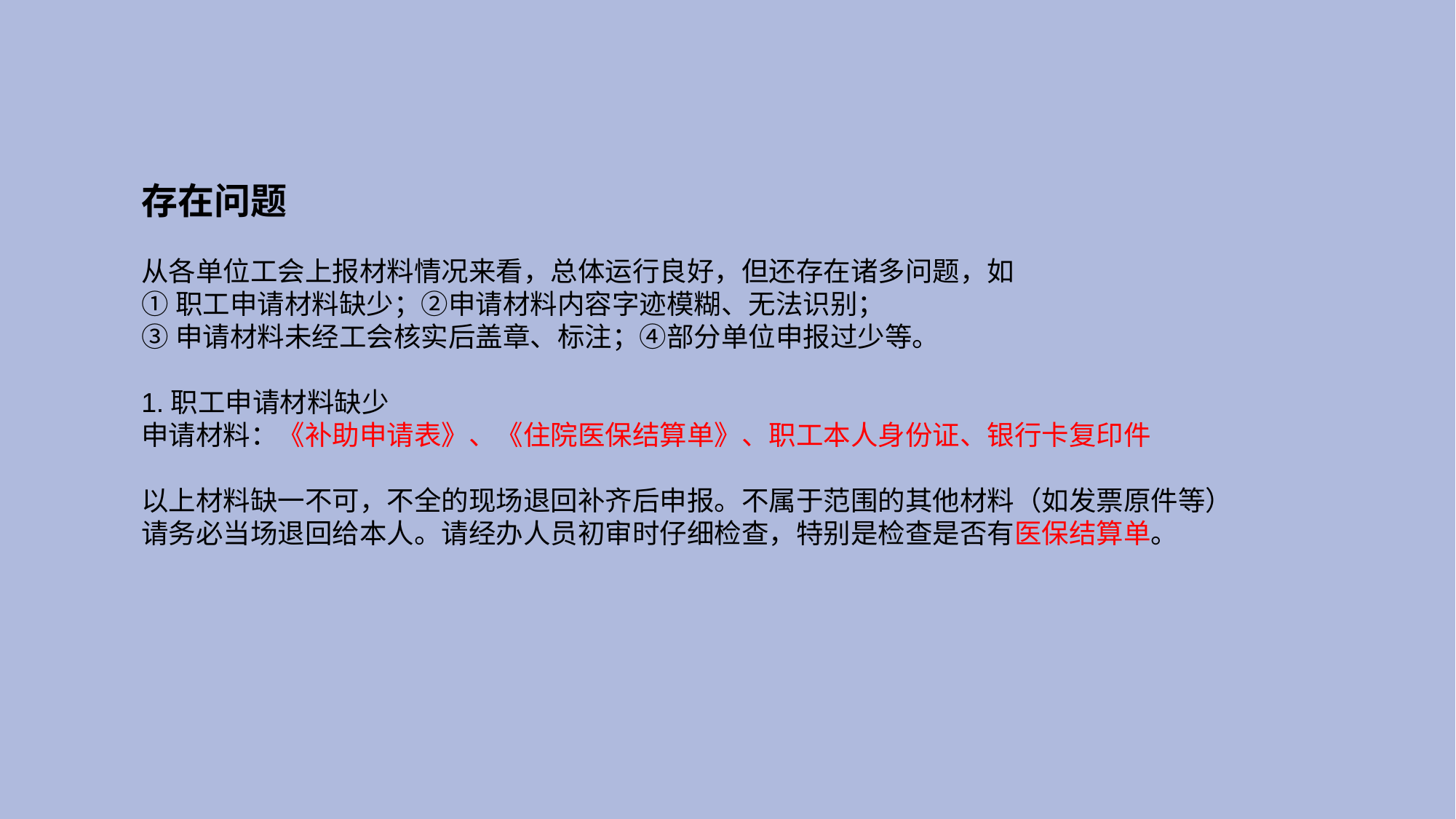

存在问题

从各单位工会上报材料情况来看，总体运行良好，但还存在诸多问题，如
①职工申请材料缺少；②申请材料内容字迹模糊、无法识别；
③申请材料未经工会核实后盖章、标注；④部分单位申报过少等。

1.职工申请材料缺少
申请材料：《补助申请表》、《住院医保结算单》、职工本人身份证、银行卡复印件

以上材料缺一不可，不全的现场退回补齐后申报。不属于范围的其他材料（如发票原件等）
请务必当场退回给本人。请经办人员初审时仔细检查，特别是检查是否有医保结算单。